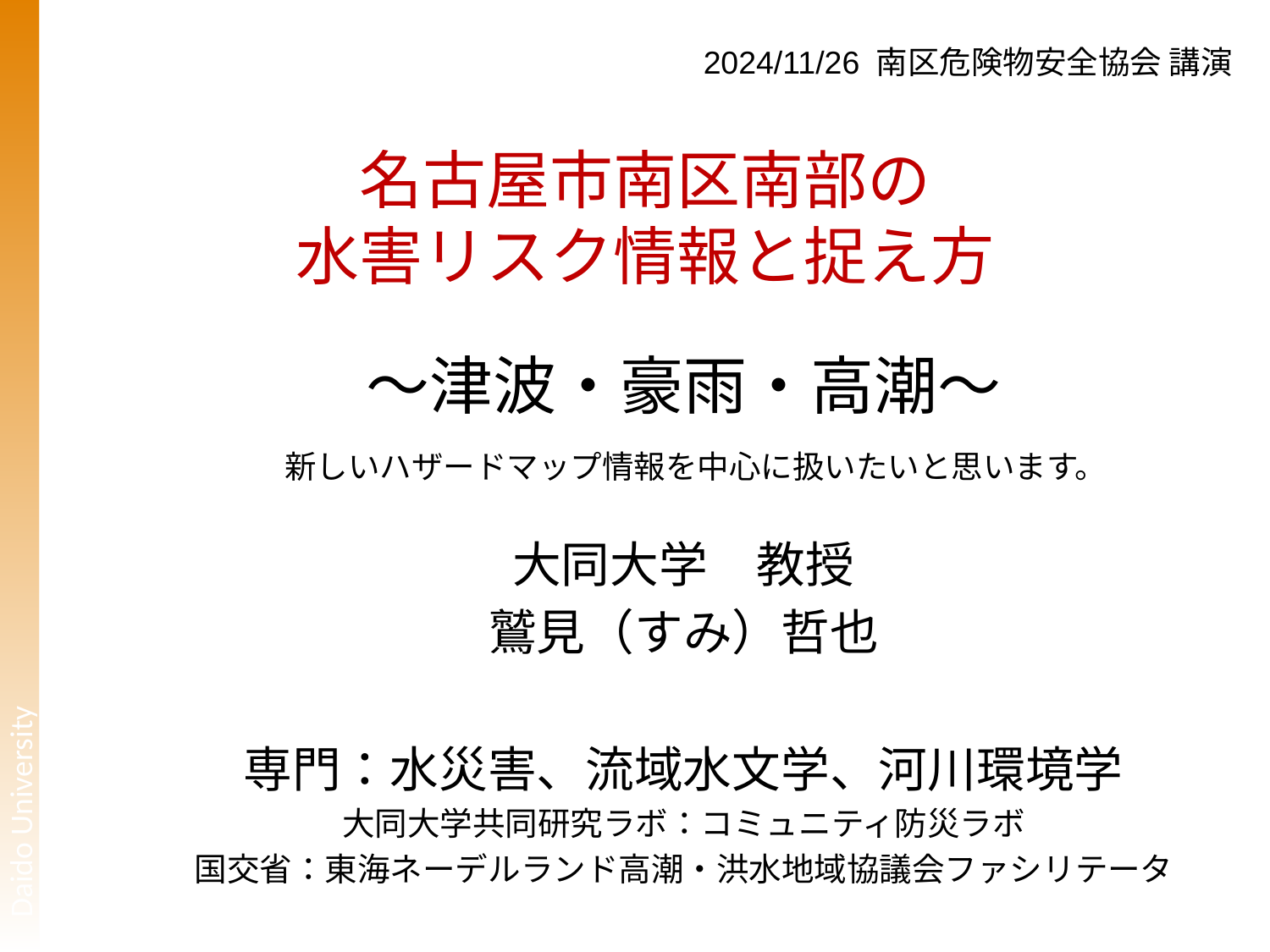

2024/11/26 南区危険物安全協会 講演
# 名古屋市南区南部の 水害リスク情報と捉え方
～津波・豪雨・高潮～
新しいハザードマップ情報を中心に扱いたいと思います。
大同大学　教授
鷲見（すみ）哲也

専門：水災害、流域水文学、河川環境学
大同大学共同研究ラボ：コミュニティ防災ラボ
国交省：東海ネーデルランド高潮・洪水地域協議会ファシリテータ